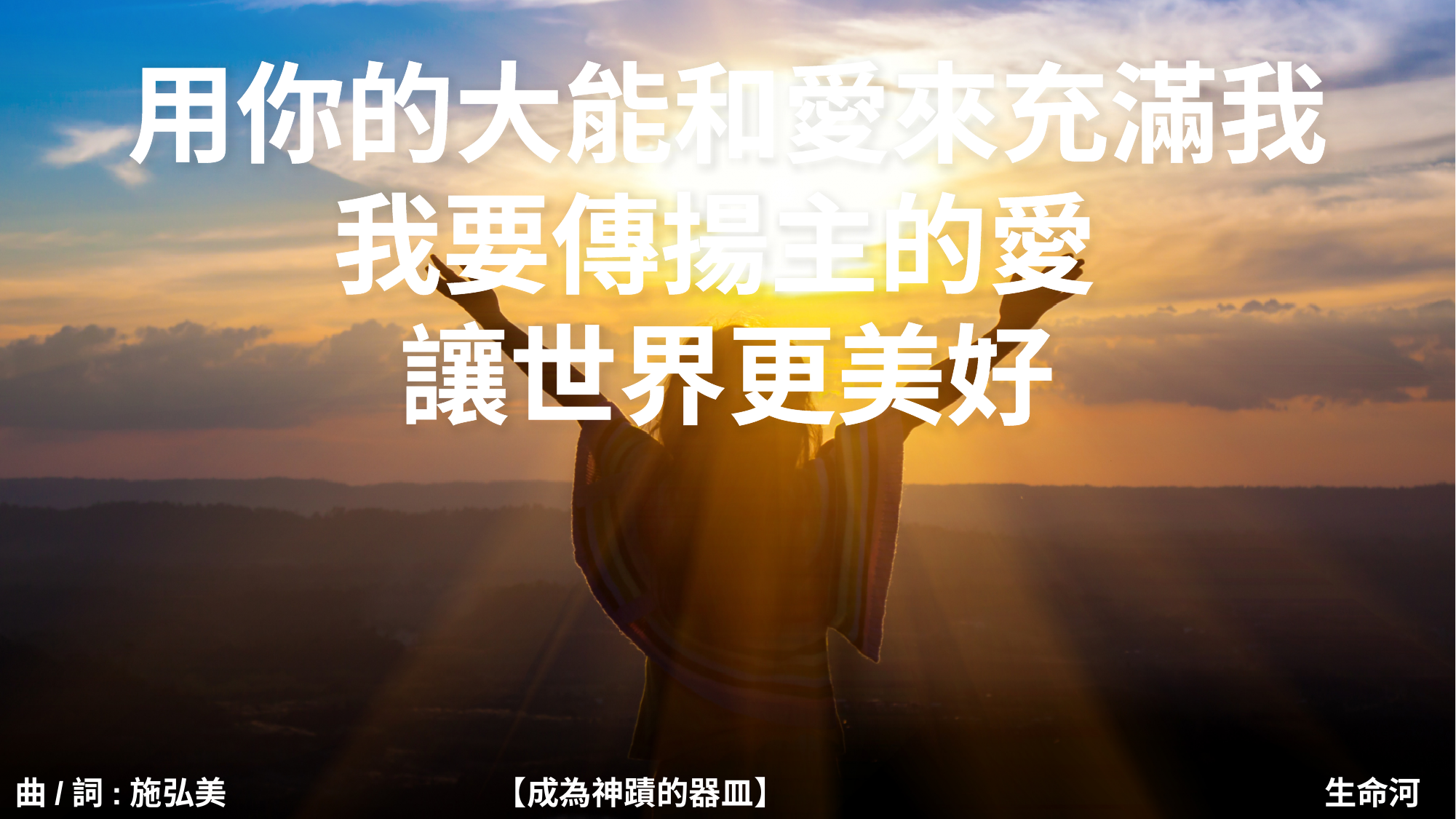

用你的大能和愛來充滿我
我要傳揚主的愛
讓世界更美好
曲/詞:施弘美			      【成為神蹟的器皿】				               生命河